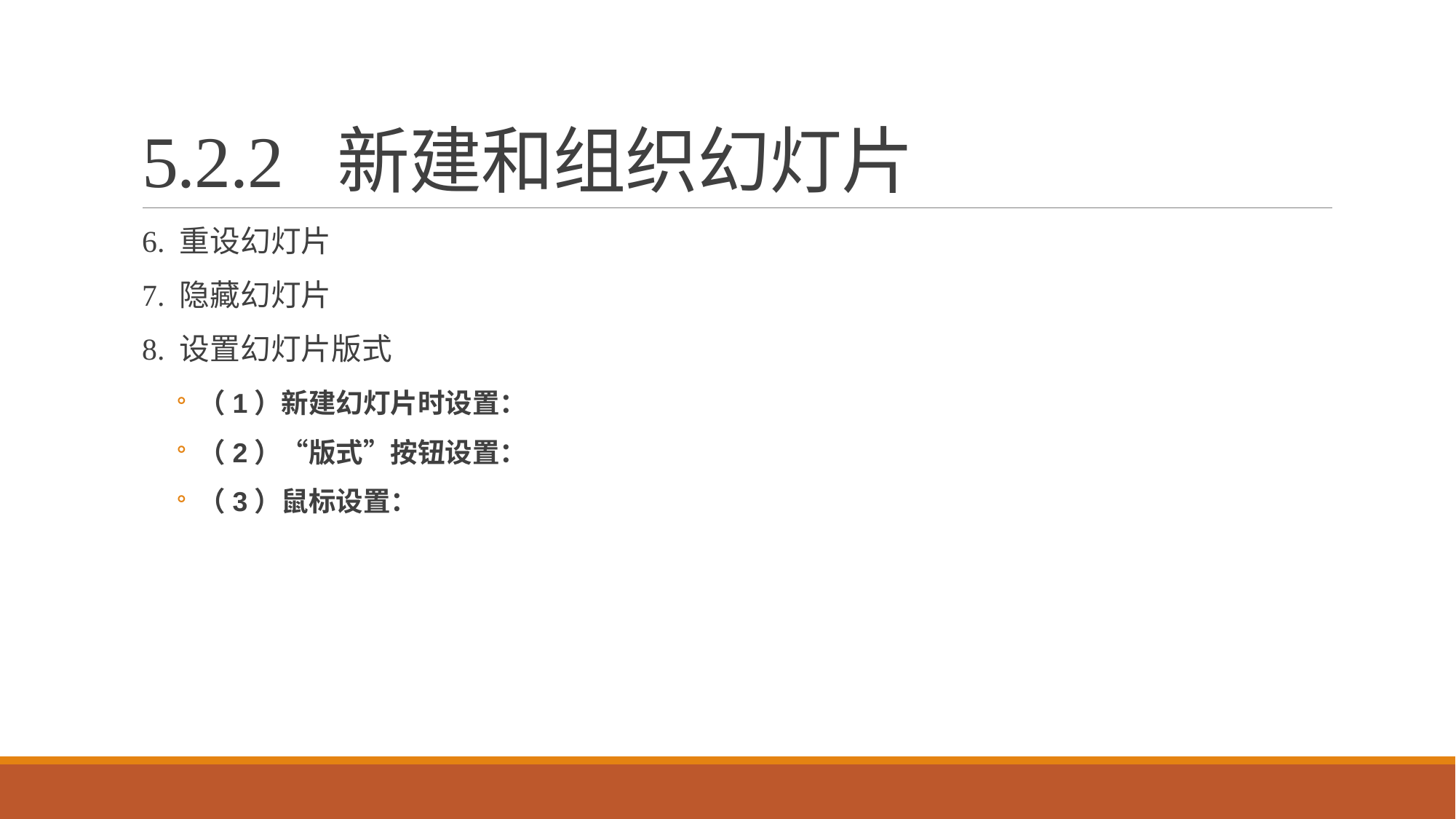

# 5.2.2  新建和组织幻灯片
6. 重设幻灯片
7. 隐藏幻灯片
8. 设置幻灯片版式
（1）新建幻灯片时设置：
（2）“版式”按钮设置：
（3）鼠标设置：